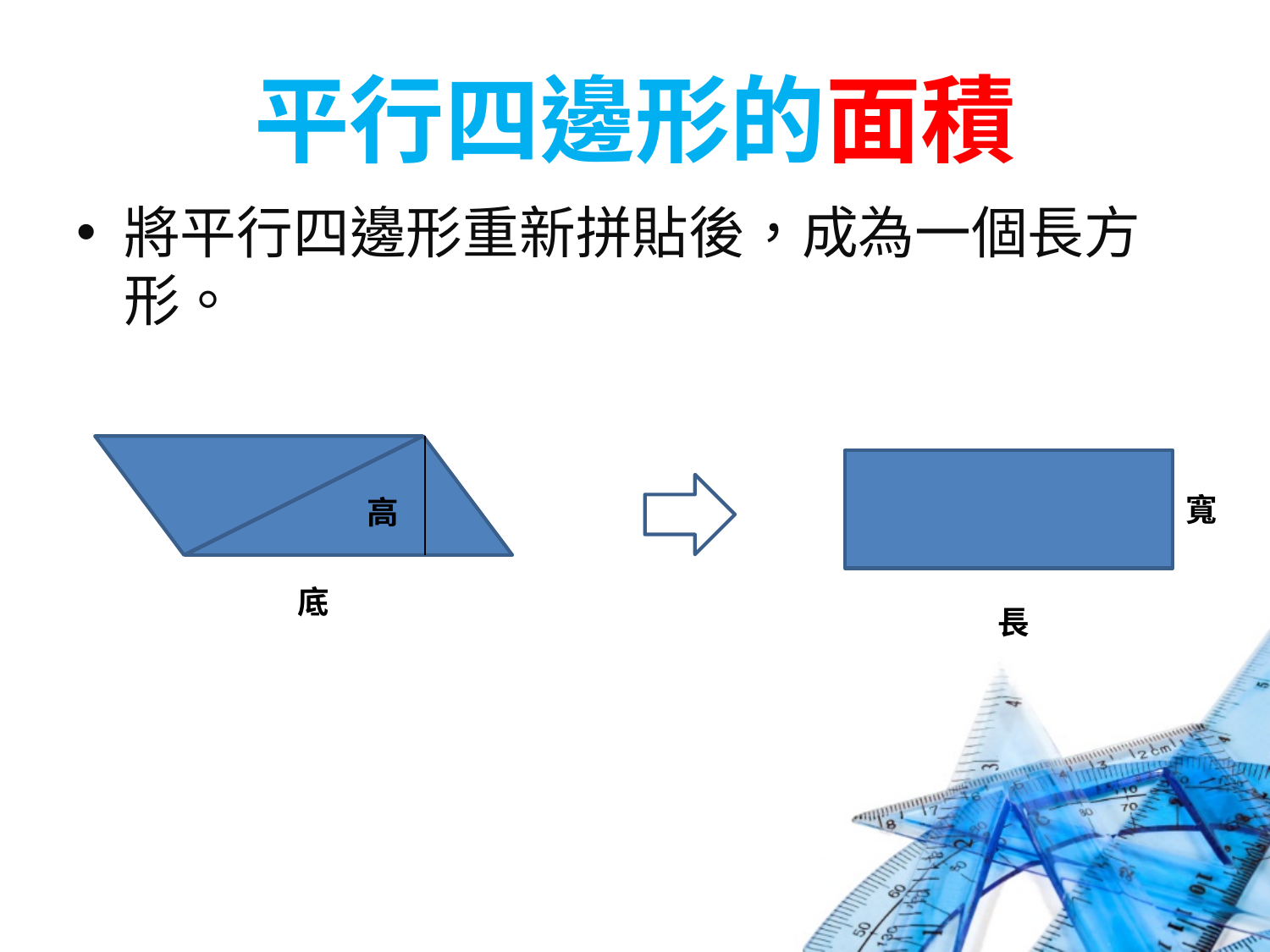

# 平行四邊形的面積
將平行四邊形重新拼貼後，成為一個長方形。

寬
高
底
長